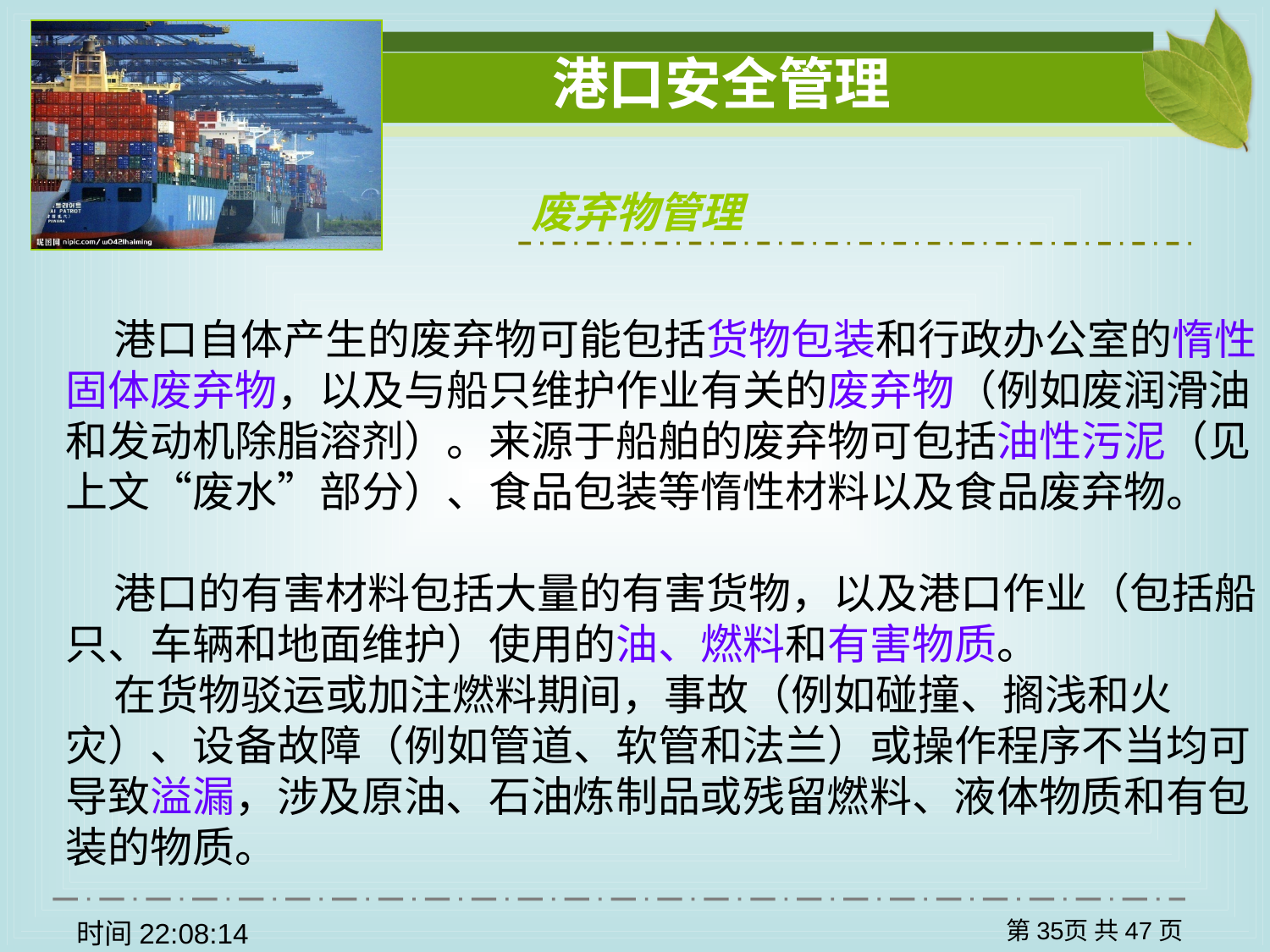

废弃物管理
    港口自体产生的废弃物可能包括货物包装和行政办公室的惰性固体废弃物，以及与船只维护作业有关的废弃物（例如废润滑油和发动机除脂溶剂）。来源于船舶的废弃物可包括油性污泥（见上文“废水”部分）、食品包装等惰性材料以及食品废弃物。

    港口的有害材料包括大量的有害货物，以及港口作业（包括船只、车辆和地面维护）使用的油、燃料和有害物质。
    在货物驳运或加注燃料期间，事故（例如碰撞、搁浅和火灾）、设备故障（例如管道、软管和法兰）或操作程序不当均可导致溢漏，涉及原油、石油炼制品或残留燃料、液体物质和有包装的物质。
第35页 共47页
时间22:08:14